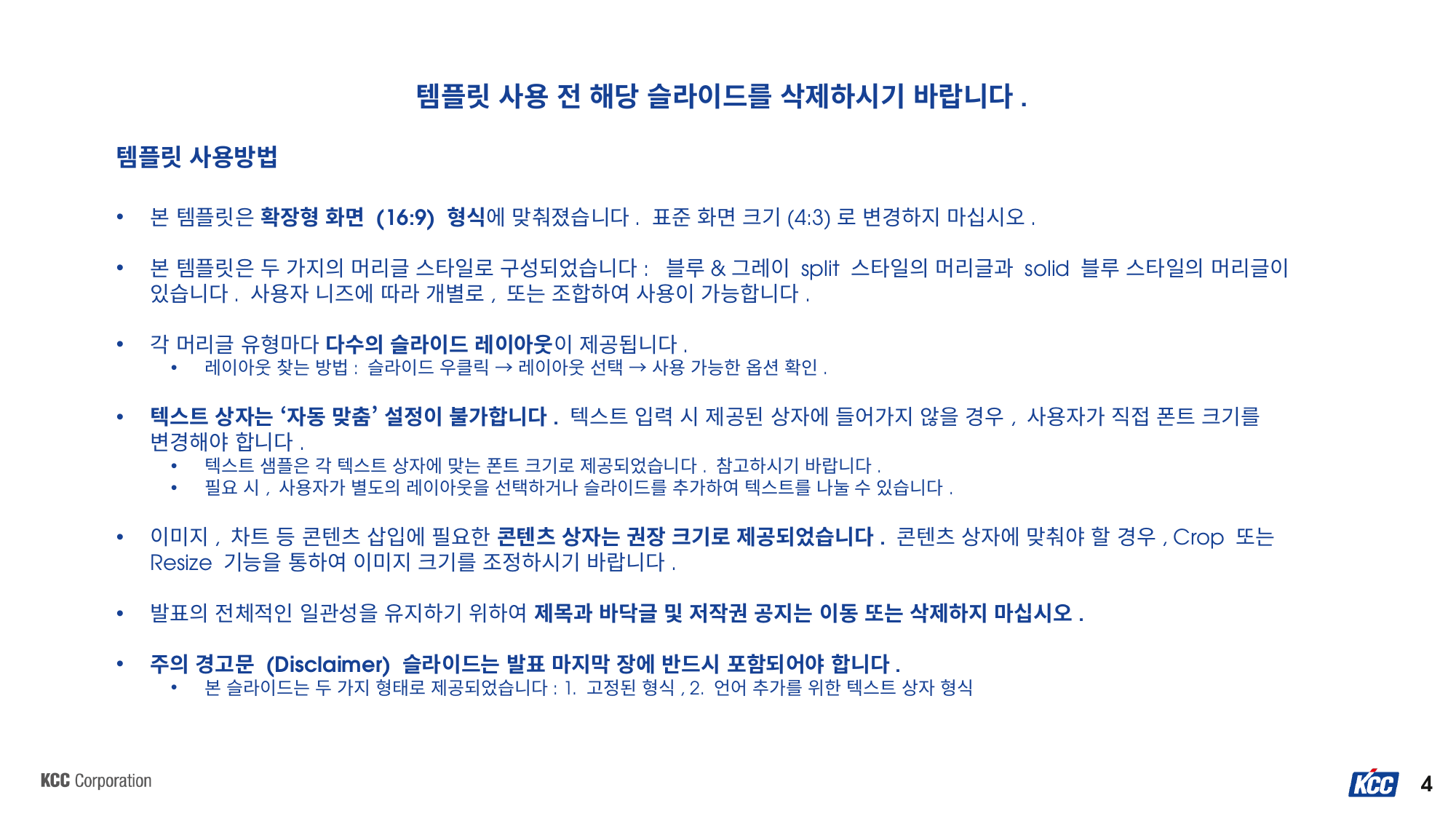

템플릿 사용 전 해당 슬라이드를 삭제하시기 바랍니다.
템플릿 사용방법

본 템플릿은 확장형 화면 (16:9) 형식에 맞춰졌습니다. 표준 화면 크기(4:3)로 변경하지 마십시오.

본 템플릿은 두 가지의 머리글 스타일로 구성되었습니다:  블루&그레이 split 스타일의 머리글과 solid 블루 스타일의 머리글이 있습니다. 사용자 니즈에 따라 개별로, 또는 조합하여 사용이 가능합니다.

각 머리글 유형마다 다수의 슬라이드 레이아웃이 제공됩니다.
레이아웃 찾는 방법: 슬라이드 우클릭 → 레이아웃 선택 → 사용 가능한 옵션 확인.

텍스트 상자는 ‘자동 맞춤’ 설정이 불가합니다. 텍스트 입력 시 제공된 상자에 들어가지 않을 경우, 사용자가 직접 폰트 크기를 변경해야 합니다.
텍스트 샘플은 각 텍스트 상자에 맞는 폰트 크기로 제공되었습니다. 참고하시기 바랍니다.
필요 시, 사용자가 별도의 레이아웃을 선택하거나 슬라이드를 추가하여 텍스트를 나눌 수 있습니다.

이미지, 차트 등 콘텐츠 삽입에 필요한 콘텐츠 상자는 권장 크기로 제공되었습니다. 콘텐츠 상자에 맞춰야 할 경우, Crop 또는 Resize 기능을 통하여 이미지 크기를 조정하시기 바랍니다.

발표의 전체적인 일관성을 유지하기 위하여 제목과 바닥글 및 저작권 공지는 이동 또는 삭제하지 마십시오.

주의 경고문 (Disclaimer) 슬라이드는 발표 마지막 장에 반드시 포함되어야 합니다.
본 슬라이드는 두 가지 형태로 제공되었습니다: 1. 고정된 형식, 2. 언어 추가를 위한 텍스트 상자 형식